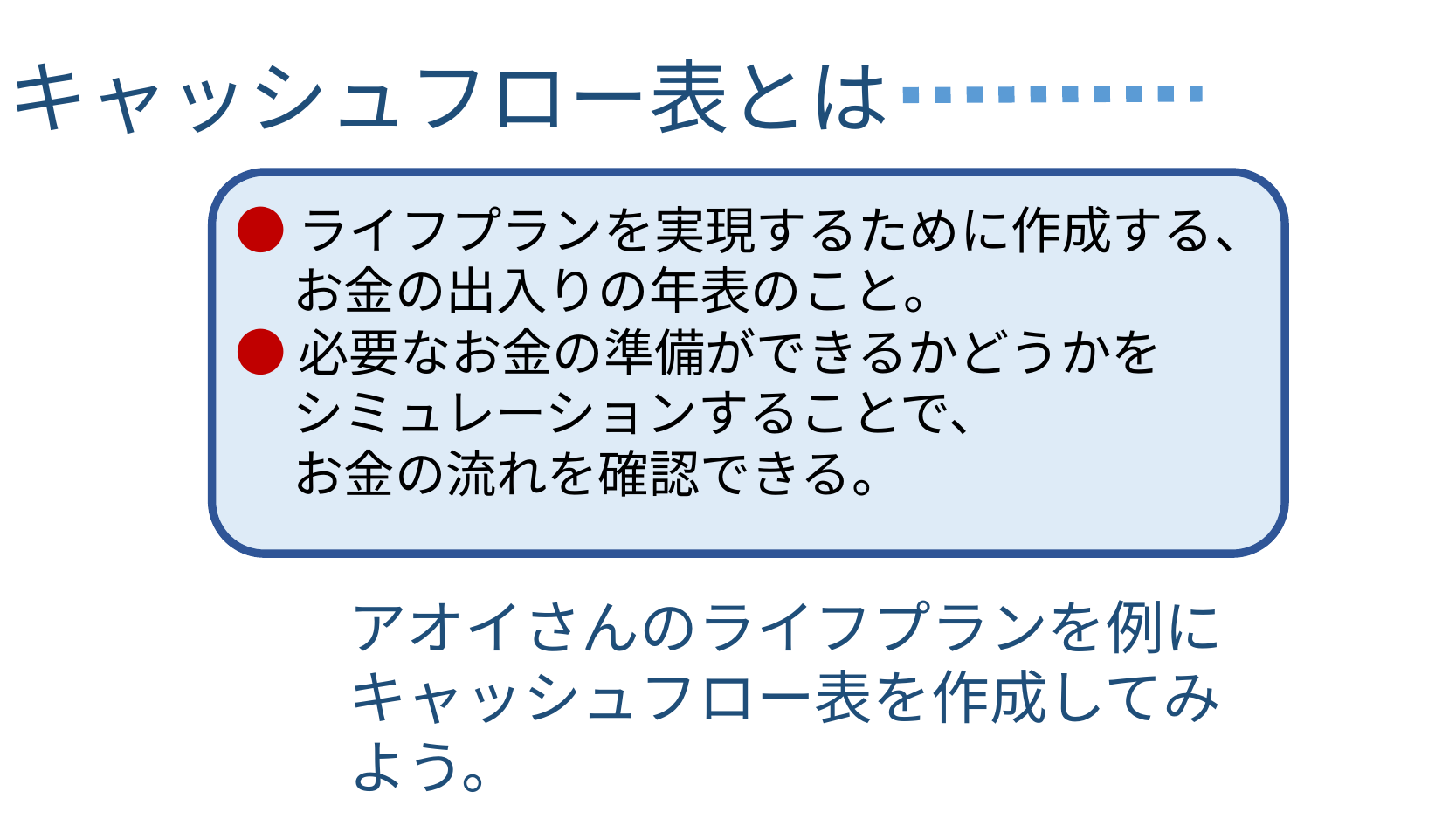

キャッシュフロー表とは

●ライフプランを実現するために作成する、
    お金の出入りの年表のこと。
●必要なお金の準備ができるかどうかを
    シミュレーションすることで、
    お金の流れを確認できる。
アオイさんのライフプランを例に
キャッシュフロー表を作成してみよう。